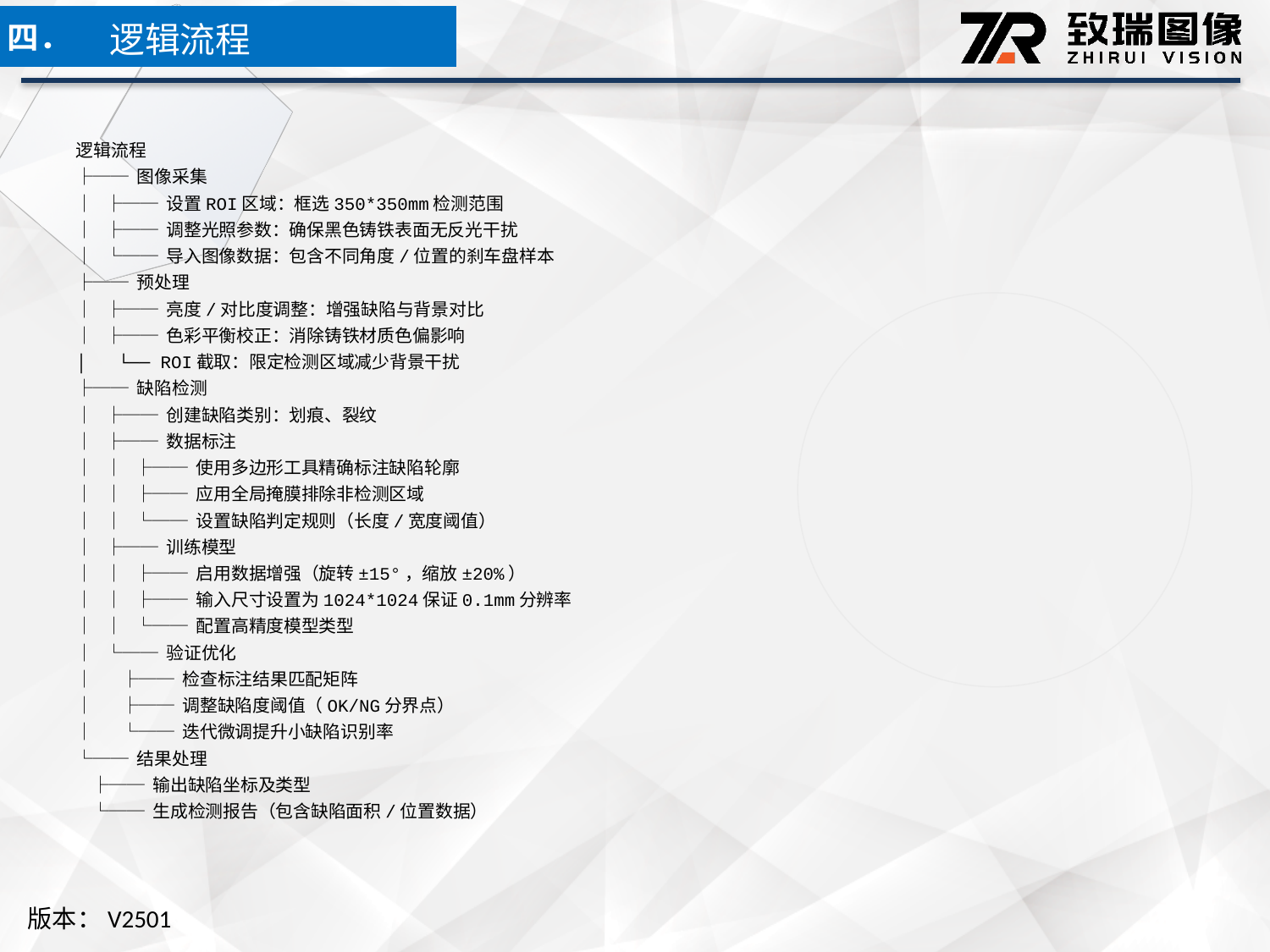

逻辑流程
四．

逻辑流程
├── 图像采集
│   ├── 设置ROI区域：框选350*350mm检测范围
│   ├── 调整光照参数：确保黑色铸铁表面无反光干扰
│   └── 导入图像数据：包含不同角度/位置的刹车盘样本
├── 预处理
│   ├── 亮度/对比度调整：增强缺陷与背景对比
│   ├── 色彩平衡校正：消除铸铁材质色偏影响
│   └── ROI截取：限定检测区域减少背景干扰
├── 缺陷检测
│   ├── 创建缺陷类别：划痕、裂纹
│   ├── 数据标注
│   │   ├── 使用多边形工具精确标注缺陷轮廓
│   │   ├── 应用全局掩膜排除非检测区域
│   │   └── 设置缺陷判定规则（长度/宽度阈值）
│   ├── 训练模型
│   │   ├── 启用数据增强（旋转±15°，缩放±20%）
│   │   ├── 输入尺寸设置为1024*1024保证0.1mm分辨率
│   │   └── 配置高精度模型类型
│   └── 验证优化
│       ├── 检查标注结果匹配矩阵
│       ├── 调整缺陷度阈值（OK/NG分界点）
│       └── 迭代微调提升小缺陷识别率
└── 结果处理
    ├── 输出缺陷坐标及类型
    └── 生成检测报告（包含缺陷面积/位置数据）